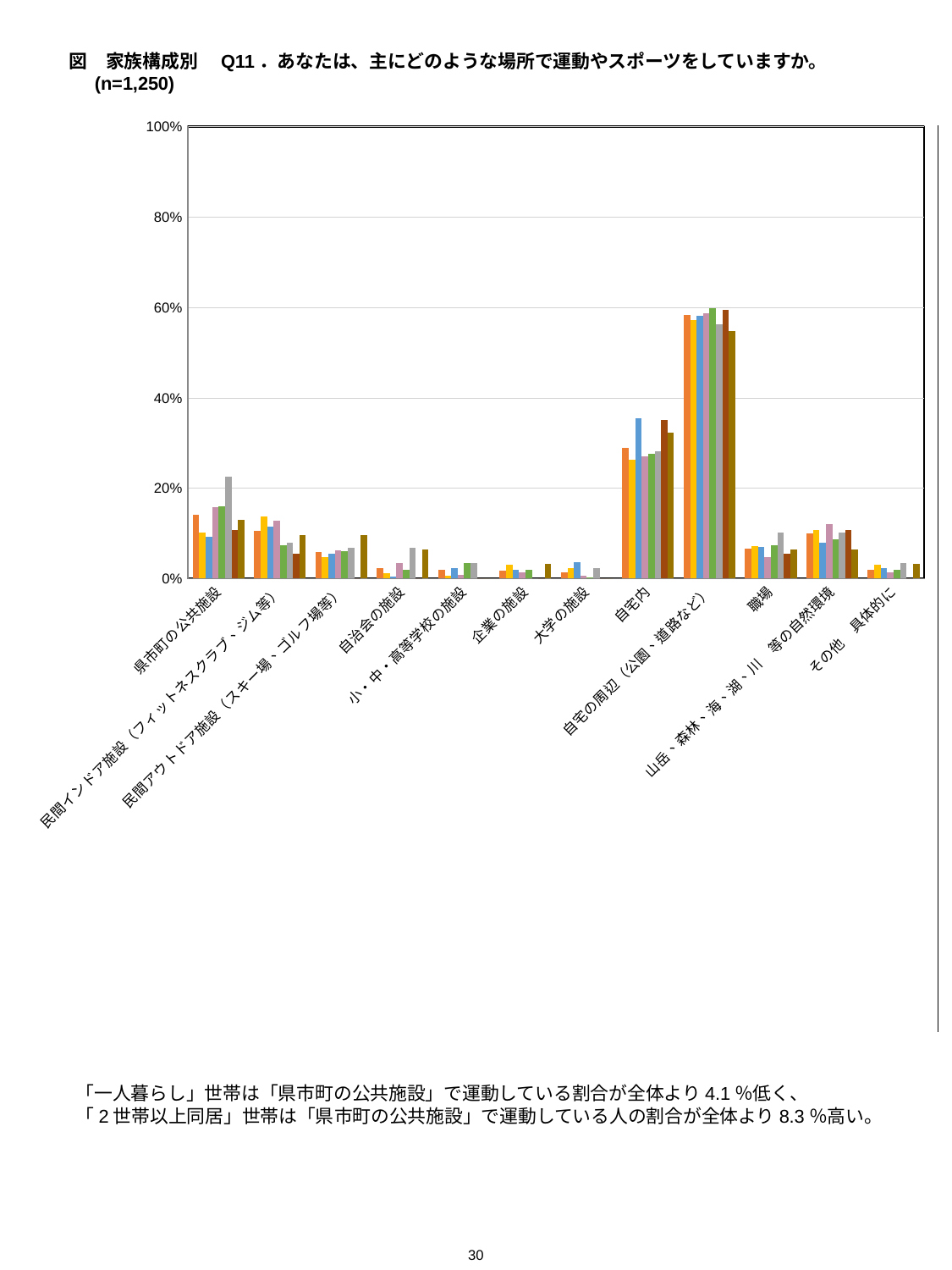

図　家族構成別　Q11．あなたは、主にどのような場所で運動やスポーツをしていますか。 (n=1,250)

### Chart

| Category | 全体(n=1250) | 一人暮らし(n=168) | 親と同居（未婚）(n=217) | 夫婦のみ(n=382) | 夫婦と子供(n=326) | ２世帯以上同居（例：夫婦世帯と親世帯の同居等）(n=89) | 答えたくない(n=37) | その他(n=31) |
|---|---|---|---|---|---|---|---|---|
| 県市町の公共施設 | 14.16 | 10.119047619047619 | 9.216589861751151 | 15.706806282722514 | 15.950920245398772 | 22.471910112359552 | 10.81081081081081 | 12.903225806451614 |
| 民間インドア施設（フィットネスクラブ、ジム等） | 10.64 | 13.690476190476192 | 11.520737327188941 | 12.827225130890051 | 7.361963190184049 | 7.865168539325843 | 5.405405405405405 | 9.67741935483871 |
| 民間アウトドア施設（スキー場、ゴルフ場等） | 5.84 | 4.761904761904762 | 5.529953917050691 | 6.282722513089006 | 6.134969325153375 | 6.741573033707865 | 0.0 | 9.67741935483871 |
| 自治会の施設 | 2.4 | 1.1904761904761905 | 0.4608294930875576 | 3.403141361256545 | 1.8404907975460123 | 6.741573033707865 | 0.0 | 6.451612903225807 |
| 小・中・高等学校の施設 | 1.84 | 0.5952380952380952 | 2.3041474654377883 | 0.7853403141361257 | 3.374233128834356 | 3.3707865168539324 | 0.0 | 0.0 |
| 企業の施設 | 1.68 | 2.9761904761904763 | 1.8433179723502304 | 1.3089005235602096 | 1.8404907975460123 | 0.0 | 0.0 | 3.2258064516129035 |
| 大学の施設 | 1.36 | 2.380952380952381 | 3.686635944700461 | 0.5235602094240838 | 0.3067484662576687 | 2.247191011235955 | 0.0 | 0.0 |
| 自宅内 | 28.96 | 26.19047619047619 | 35.483870967741936 | 26.963350785340314 | 27.607361963190186 | 28.089887640449437 | 35.13513513513514 | 32.25806451612903 |
| 自宅の周辺（公園、道路など） | 58.4 | 57.14285714285714 | 58.064516129032256 | 58.638743455497384 | 59.8159509202454 | 56.17977528089887 | 59.45945945945946 | 54.83870967741936 |
| 職場 | 6.56 | 7.142857142857143 | 6.912442396313365 | 4.712041884816754 | 7.361963190184049 | 10.112359550561797 | 5.405405405405405 | 6.451612903225807 |
| 山岳、森林、海、湖、川　等の自然環境 | 9.92 | 10.714285714285715 | 7.8341013824884795 | 12.041884816753928 | 8.588957055214724 | 10.112359550561797 | 10.81081081081081 | 6.451612903225807 |
| その他　具体的に | 2.0 | 2.9761904761904763 | 2.3041474654377883 | 1.3089005235602096 | 1.8404907975460123 | 3.3707865168539324 | 0.0 | 3.2258064516129035 |
「一人暮らし」世帯は「県市町の公共施設」で運動している割合が全体より4.1％低く、
「2世帯以上同居」世帯は「県市町の公共施設」で運動している人の割合が全体より8.3％高い。
30